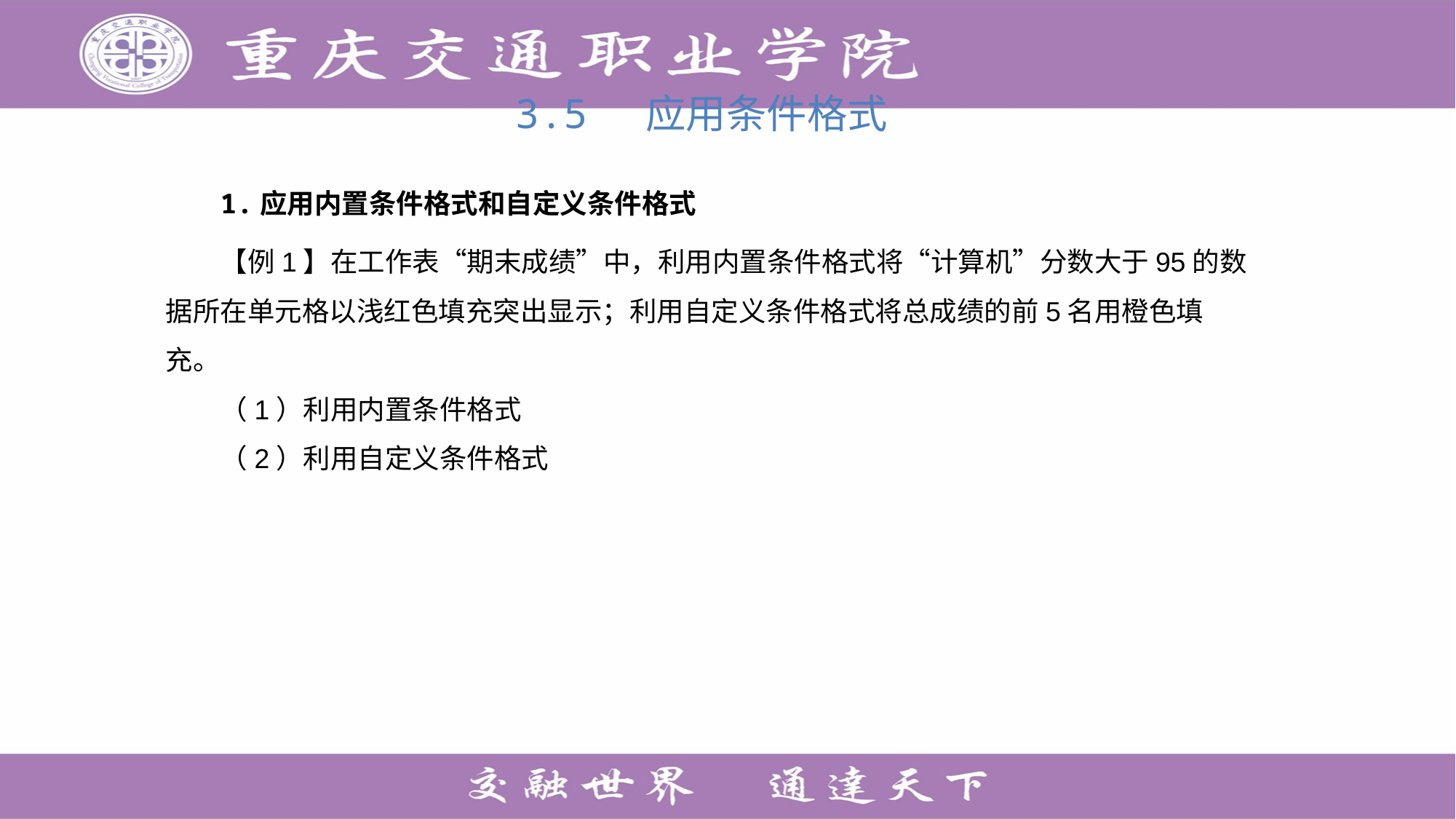

# 3.5  应用条件格式
1.应用内置条件格式和自定义条件格式
【例1】在工作表“期末成绩”中，利用内置条件格式将“计算机”分数大于95的数据所在单元格以浅红色填充突出显示；利用自定义条件格式将总成绩的前5名用橙色填充。
（1）利用内置条件格式
（2）利用自定义条件格式